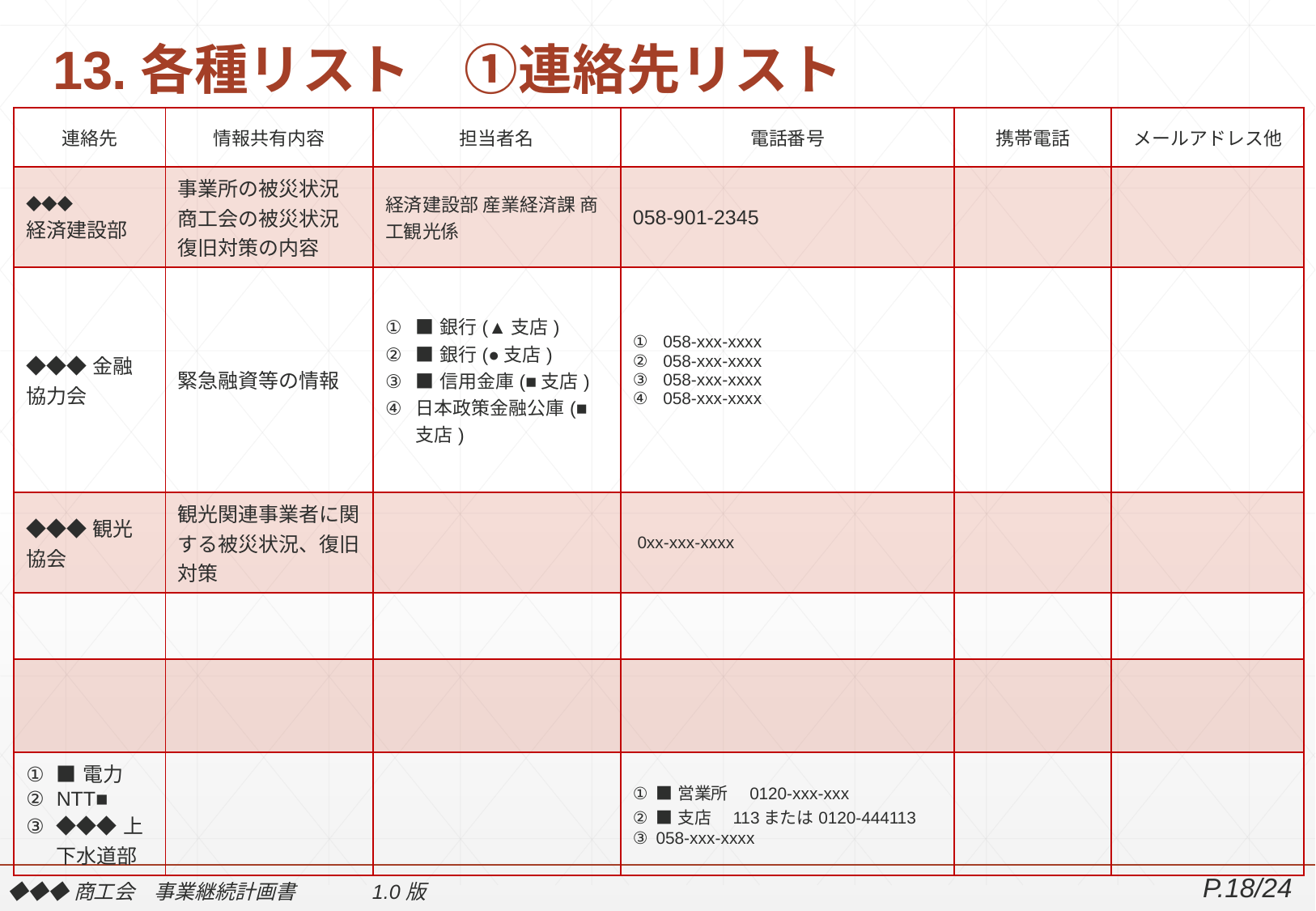

# 13.各種リスト　①連絡先リスト
| 連絡先 | 情報共有内容 | 担当者名 | 電話番号 | 携帯電話 | メールアドレス他 |
| --- | --- | --- | --- | --- | --- |
| ◆◆◆ 経済建設部 | 事業所の被災状況 商工会の被災状況 復旧対策の内容 | 経済建設部 産業経済課 商工観光係 | 058-901-2345 |  |  |
| ◆◆◆金融協力会 | 緊急融資等の情報 | ■銀行(▲支店) ■銀行(●支店) ■信用金庫(■支店) 日本政策金融公庫(■支店) | 058-xxx-xxxx 058-xxx-xxxx 058-xxx-xxxx 058-xxx-xxxx |  |  |
| ◆◆◆観光協会 | 観光関連事業者に関する被災状況、復旧対策 |  | 0xx-xxx-xxxx |  |  |
|  |  |  |  |  |  |
|  |  |  |  |  |  |
| ■電力 NTT■ ◆◆◆上下水道部 |  |  | ■営業所　0120-xxx-xxx ■支店　113または0120-444113 058-xxx-xxxx |  |  |